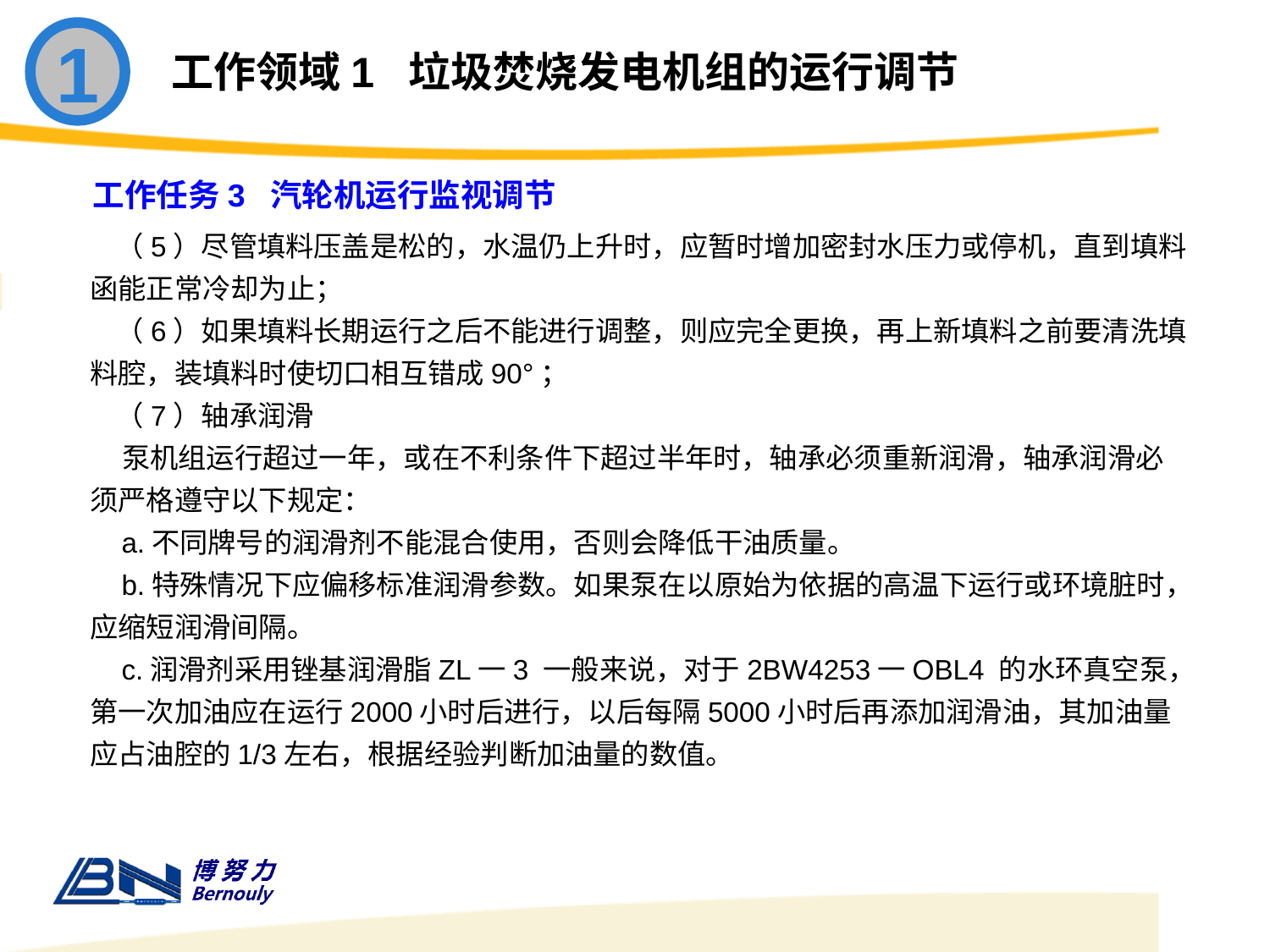

1
工作领域1  垃圾焚烧发电机组的运行调节
工作任务3  汽轮机运行监视调节
   （5）尽管填料压盖是松的，水温仍上升时，应暂时增加密封水压力或停机，直到填料函能正常冷却为止；
   （6）如果填料长期运行之后不能进行调整，则应完全更换，再上新填料之前要清洗填料腔，装填料时使切口相互错成90°；
   （7）轴承润滑
    泵机组运行超过一年，或在不利条件下超过半年时，轴承必须重新润滑，轴承润滑必须严格遵守以下规定：
    a.不同牌号的润滑剂不能混合使用，否则会降低干油质量。
    b.特殊情况下应偏移标准润滑参数。如果泵在以原始为依据的高温下运行或环境脏时，应缩短润滑间隔。
    c.润滑剂采用锉基润滑脂ZL一3 一般来说，对于2BW4253一OBL4 的水环真空泵，第一次加油应在运行2000小时后进行，以后每隔5000小时后再添加润滑油，其加油量应占油腔的1/3左右，根据经验判断加油量的数值。